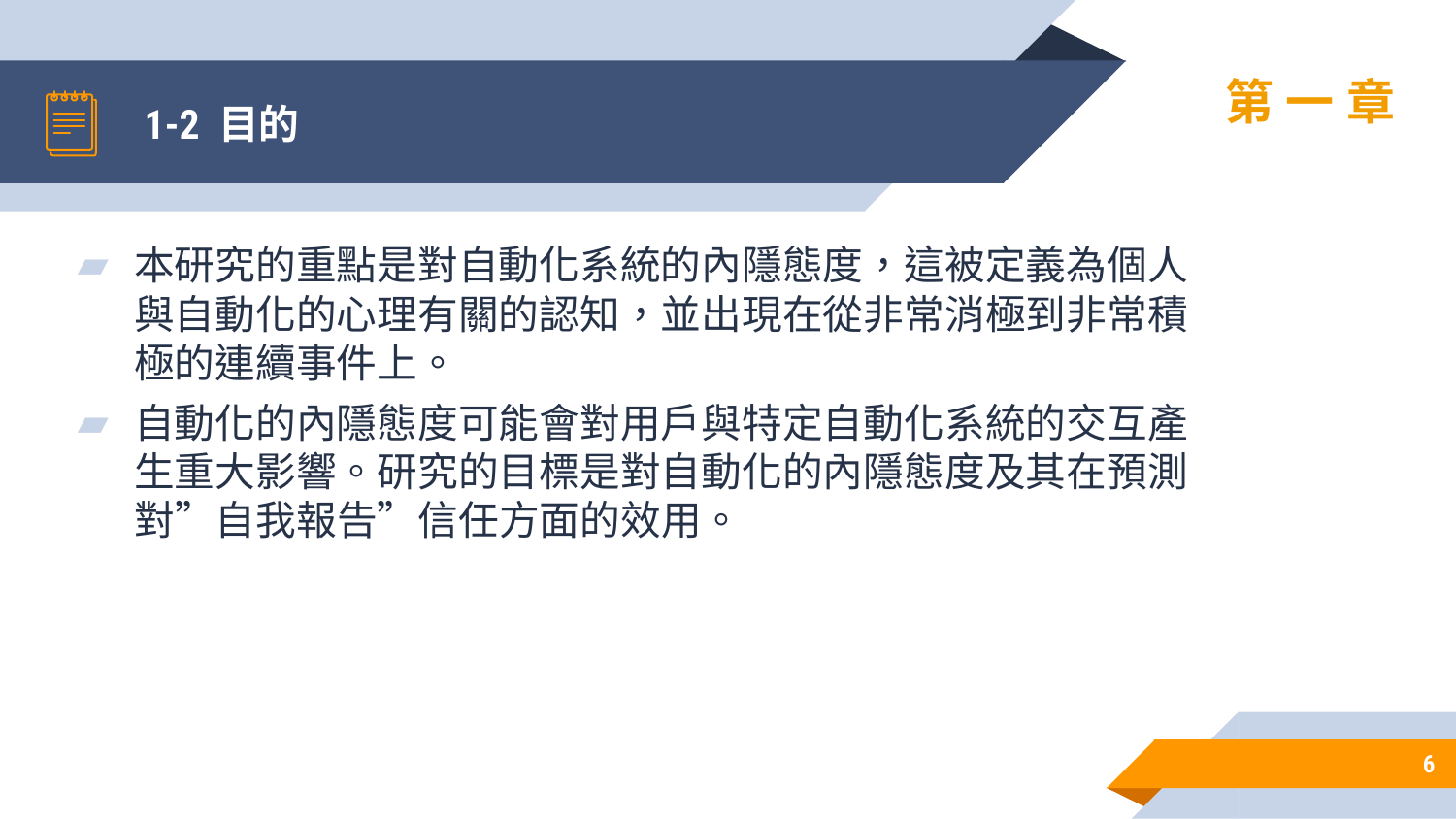

# 1-2 目的
第一章

本研究的重點是對自動化系統的內隱態度，這被定義為個人與自動化的心理有關的認知，並出現在從非常消極到非常積極的連續事件上。
自動化的內隱態度可能會對用戶與特定自動化系統的交互產生重大影響。研究的目標是對自動化的內隱態度及其在預測對”自我報告”信任方面的效用。

6